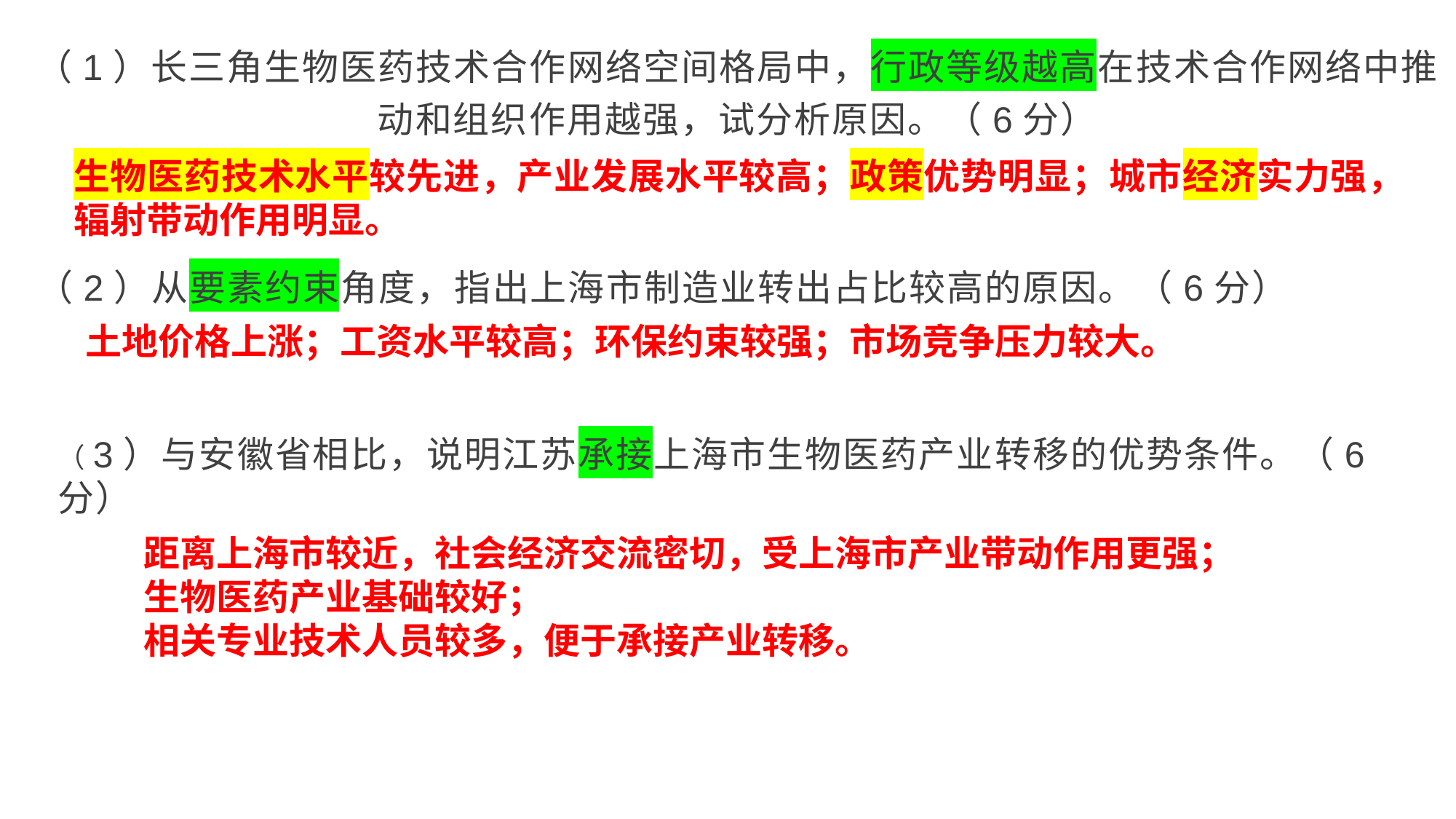

（1）长三角生物医药技术合作网络空间格局中，行政等级越高在技术合作网络中推动和组织作用越强，试分析原因。（6分）
生物医药技术水平较先进，产业发展水平较高；政策优势明显；城市经济实力强，辐射带动作用明显。
（2）从要素约束角度，指出上海市制造业转出占比较高的原因。（6分）

  土地价格上涨；工资水平较高；环保约束较强；市场竞争压力较大。
（3）与安徽省相比，说明江苏承接上海市生物医药产业转移的优势条件。（6分）
距离上海市较近，社会经济交流密切，受上海市产业带动作用更强；
生物医药产业基础较好；
相关专业技术人员较多，便于承接产业转移。